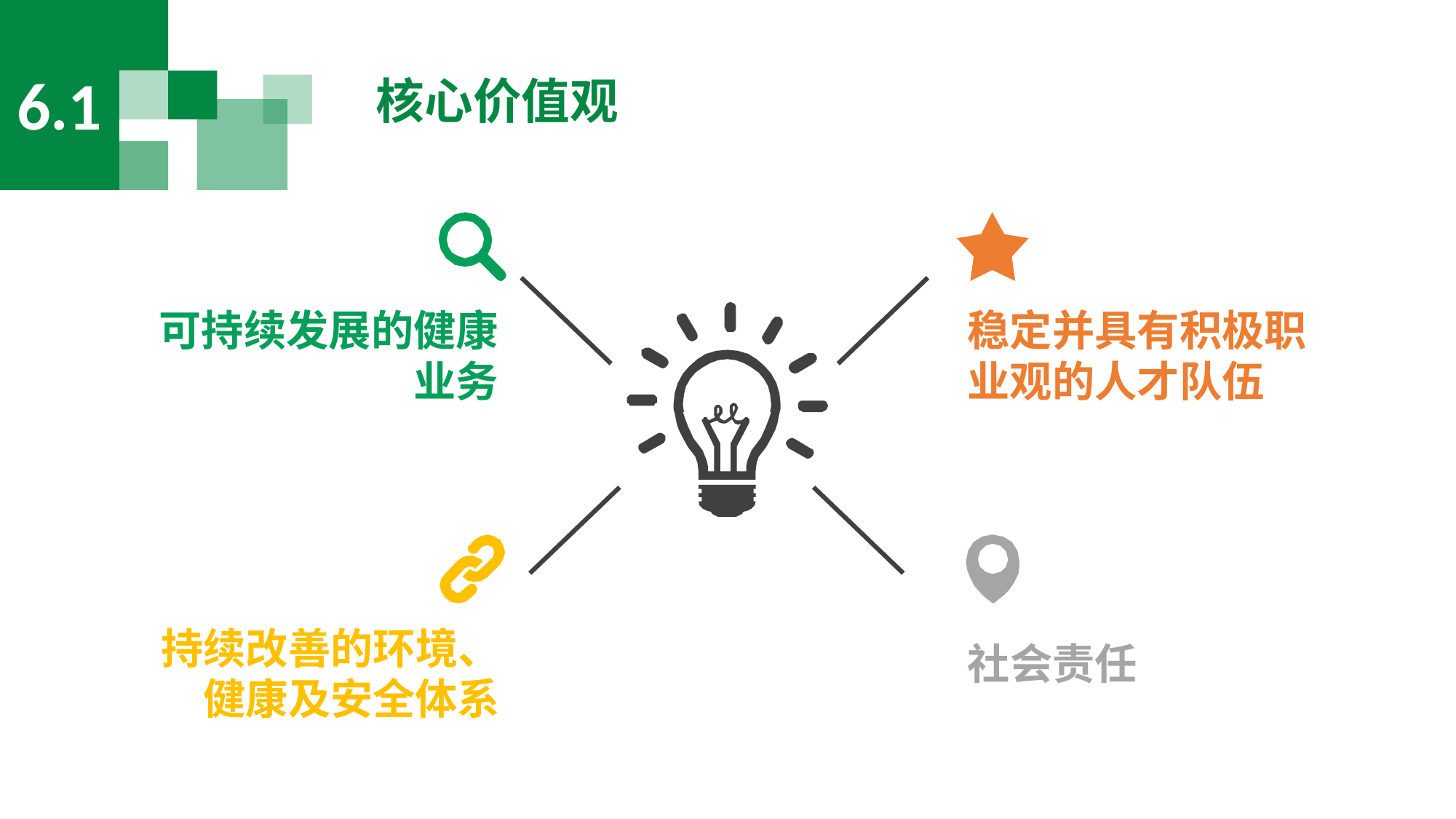

6.1
核心价值观

可持续发展的健康业务
稳定并具有积极职业观的人才队伍

持续改善的环境、健康及安全体系
社会责任